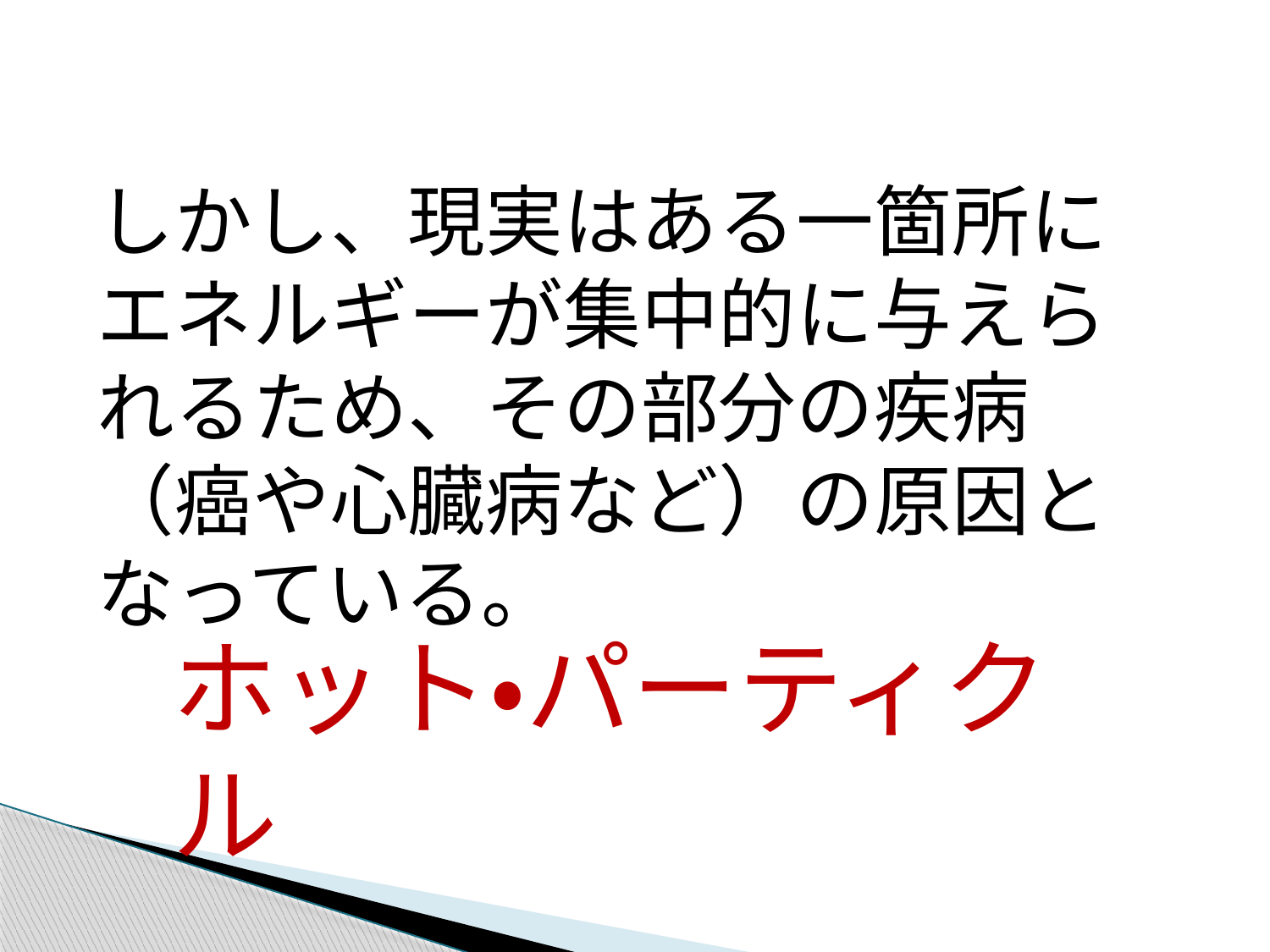

しかし、現実はある一箇所にエネルギーが集中的に与えられるため、その部分の疾病（癌や心臓病など）の原因となっている。
ホット・パーティクル